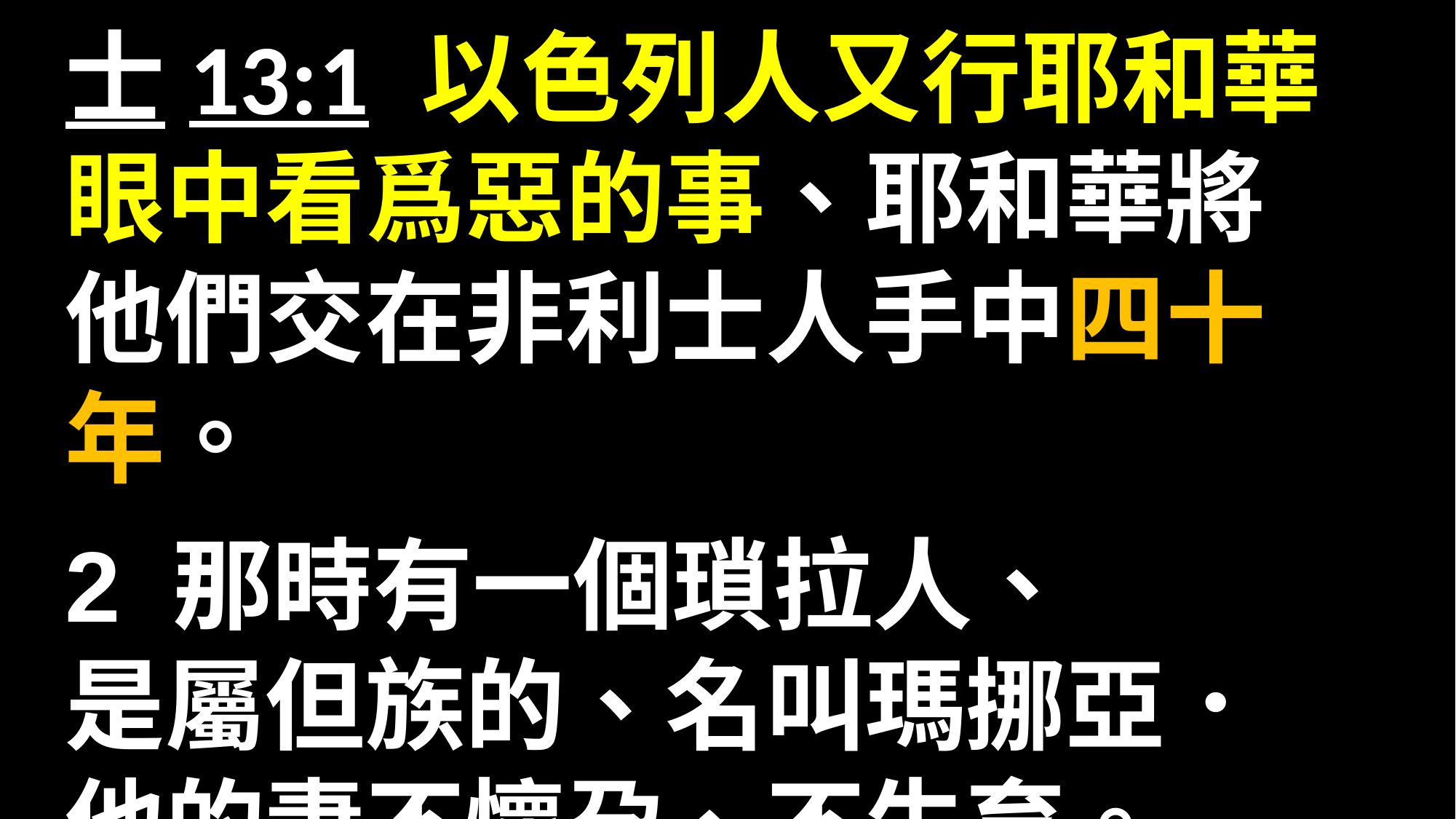

士13:1 以色列人又行耶和華
眼中看爲惡的事、耶和華將
他們交在非利士人手中四十年。
2 那時有一個瑣拉人、
是屬但族的、名叫瑪挪亞．
他的妻不懷孕、不生育。